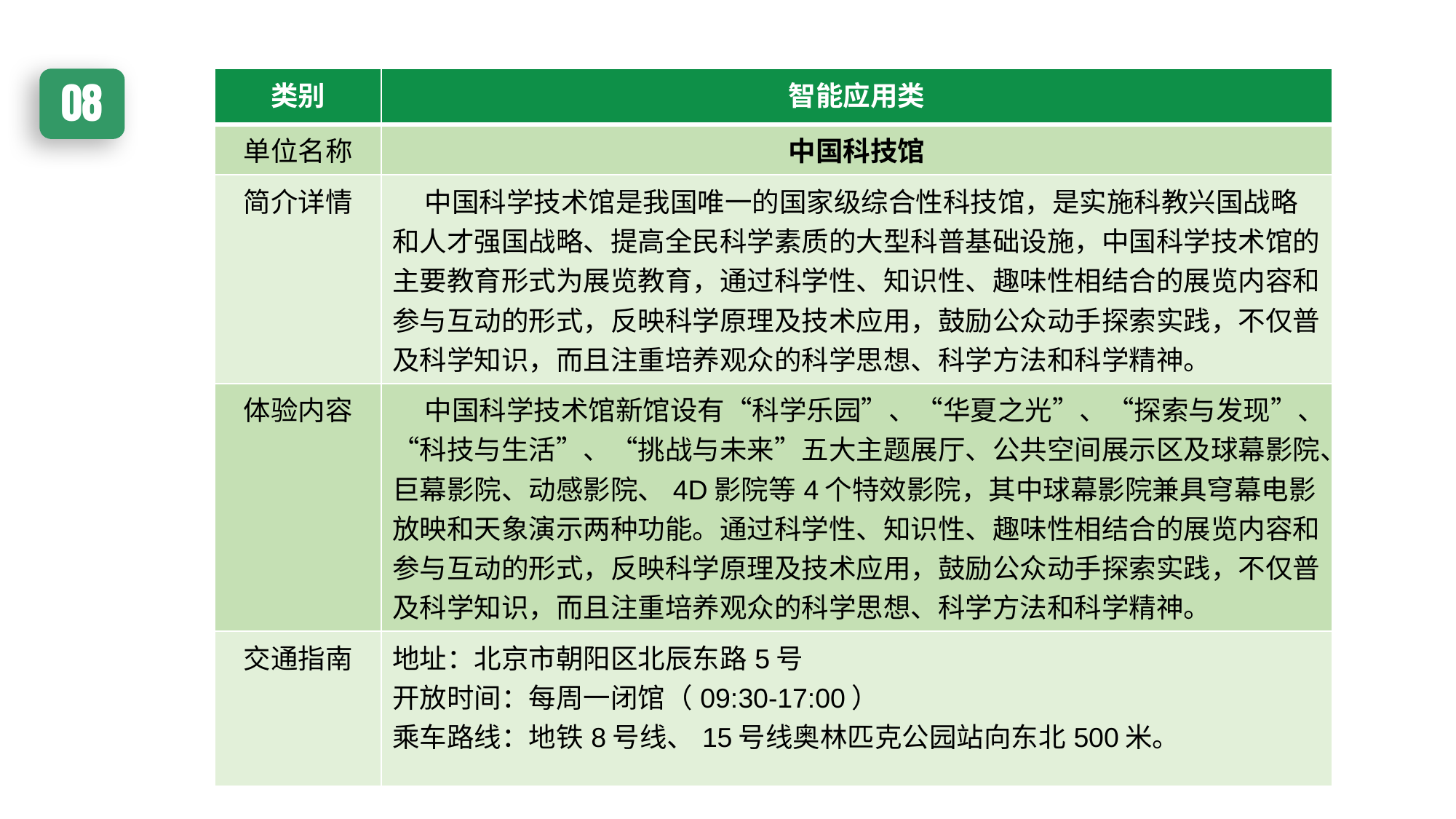

08
| 类别 | 智能应用类 |
| --- | --- |
| 单位名称 | 中国科技馆 |
| 简介详情 | 中国科学技术馆是我国唯一的国家级综合性科技馆，是实施科教兴国战略和人才强国战略、提高全民科学素质的大型科普基础设施，中国科学技术馆的主要教育形式为展览教育，通过科学性、知识性、趣味性相结合的展览内容和参与互动的形式，反映科学原理及技术应用，鼓励公众动手探索实践，不仅普及科学知识，而且注重培养观众的科学思想、科学方法和科学精神。 |
| 体验内容 | 中国科学技术馆新馆设有“科学乐园”、“华夏之光”、“探索与发现”、“科技与生活”、“挑战与未来”五大主题展厅、公共空间展示区及球幕影院、巨幕影院、动感影院、4D影院等4个特效影院，其中球幕影院兼具穹幕电影放映和天象演示两种功能。通过科学性、知识性、趣味性相结合的展览内容和参与互动的形式，反映科学原理及技术应用，鼓励公众动手探索实践，不仅普及科学知识，而且注重培养观众的科学思想、科学方法和科学精神。 |
| 交通指南 | 地址：北京市朝阳区北辰东路5号 开放时间：每周一闭馆（09:30-17:00） 乘车路线：地铁8号线、15号线奥林匹克公园站向东北500米。 |